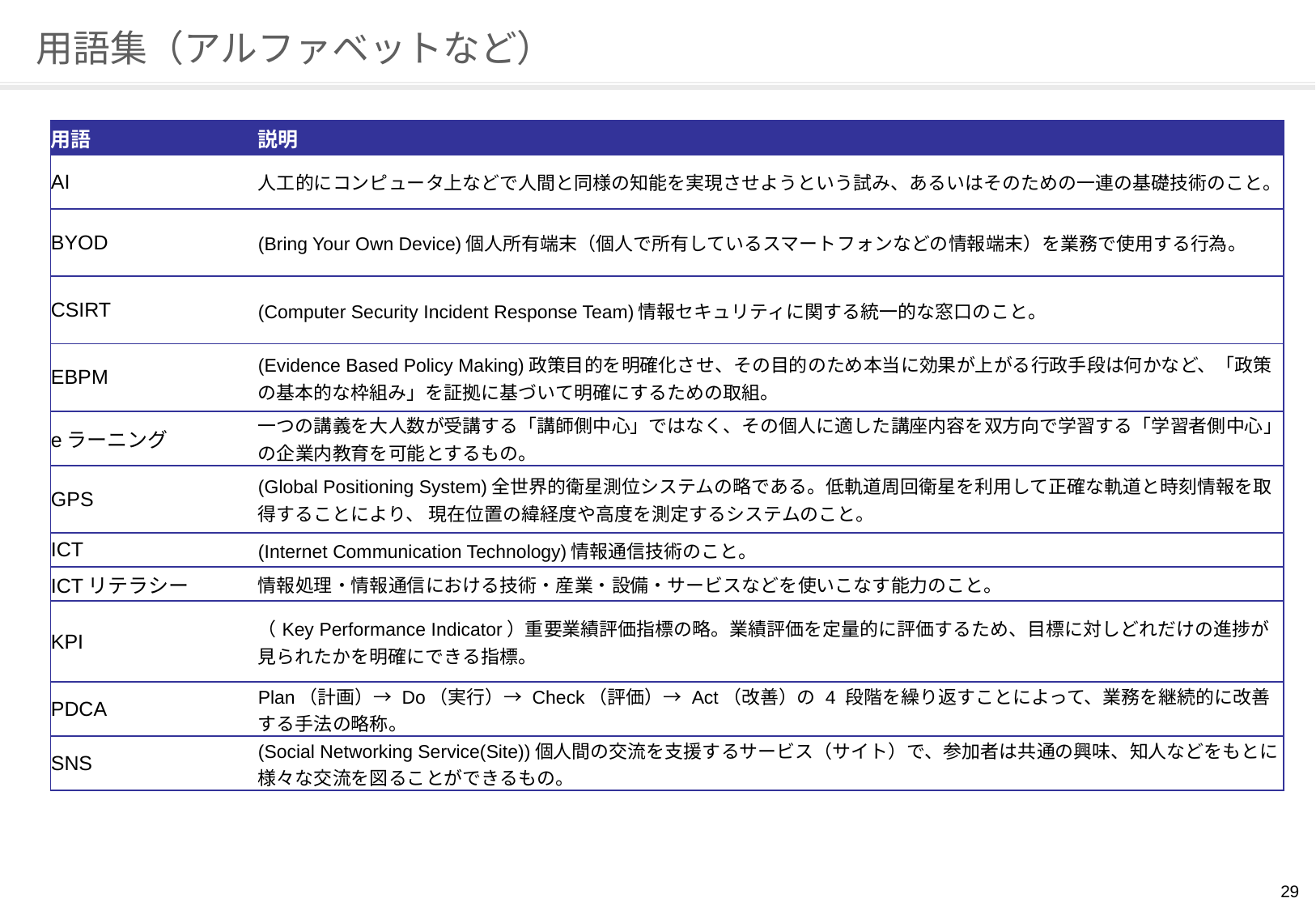

# 用語集（アルファベットなど）
| 用語 | 説明 |
| --- | --- |
| AI | 人工的にコンピュータ上などで人間と同様の知能を実現させようという試み、あるいはそのための一連の基礎技術のこと。 |
| BYOD | (Bring Your Own Device)個人所有端末（個人で所有しているスマートフォンなどの情報端末）を業務で使用する行為。 |
| CSIRT | (Computer Security Incident Response Team)情報セキュリティに関する統一的な窓口のこと。 |
| EBPM | (Evidence Based Policy Making)政策目的を明確化させ、その目的のため本当に効果が上がる行政手段は何かなど、「政策の基本的な枠組み」を証拠に基づいて明確にするための取組。 |
| eラーニング | 一つの講義を大人数が受講する「講師側中心」ではなく、その個人に適した講座内容を双方向で学習する「学習者側中心」の企業内教育を可能とするもの。 |
| GPS | (Global Positioning System)全世界的衛星測位システムの略である。低軌道周回衛星を利用して正確な軌道と時刻情報を取得することにより、 現在位置の緯経度や高度を測定するシステムのこと。 |
| ICT | (Internet Communication Technology)情報通信技術のこと。 |
| ICTリテラシー | 情報処理・情報通信における技術・産業・設備・サービスなどを使いこなす能力のこと。 |
| KPI | （Key Performance Indicator）重要業績評価指標の略。業績評価を定量的に評価するため、目標に対しどれだけの進捗が見られたかを明確にできる指標。 |
| PDCA | Plan（計画）→ Do（実行）→ Check（評価）→ Act（改善）の 4 段階を繰り返すことによって、業務を継続的に改善する手法の略称。 |
| SNS | (Social Networking Service(Site))個人間の交流を支援するサービス（サイト）で、参加者は共通の興味、知人などをもとに様々な交流を図ることができるもの。 |
29